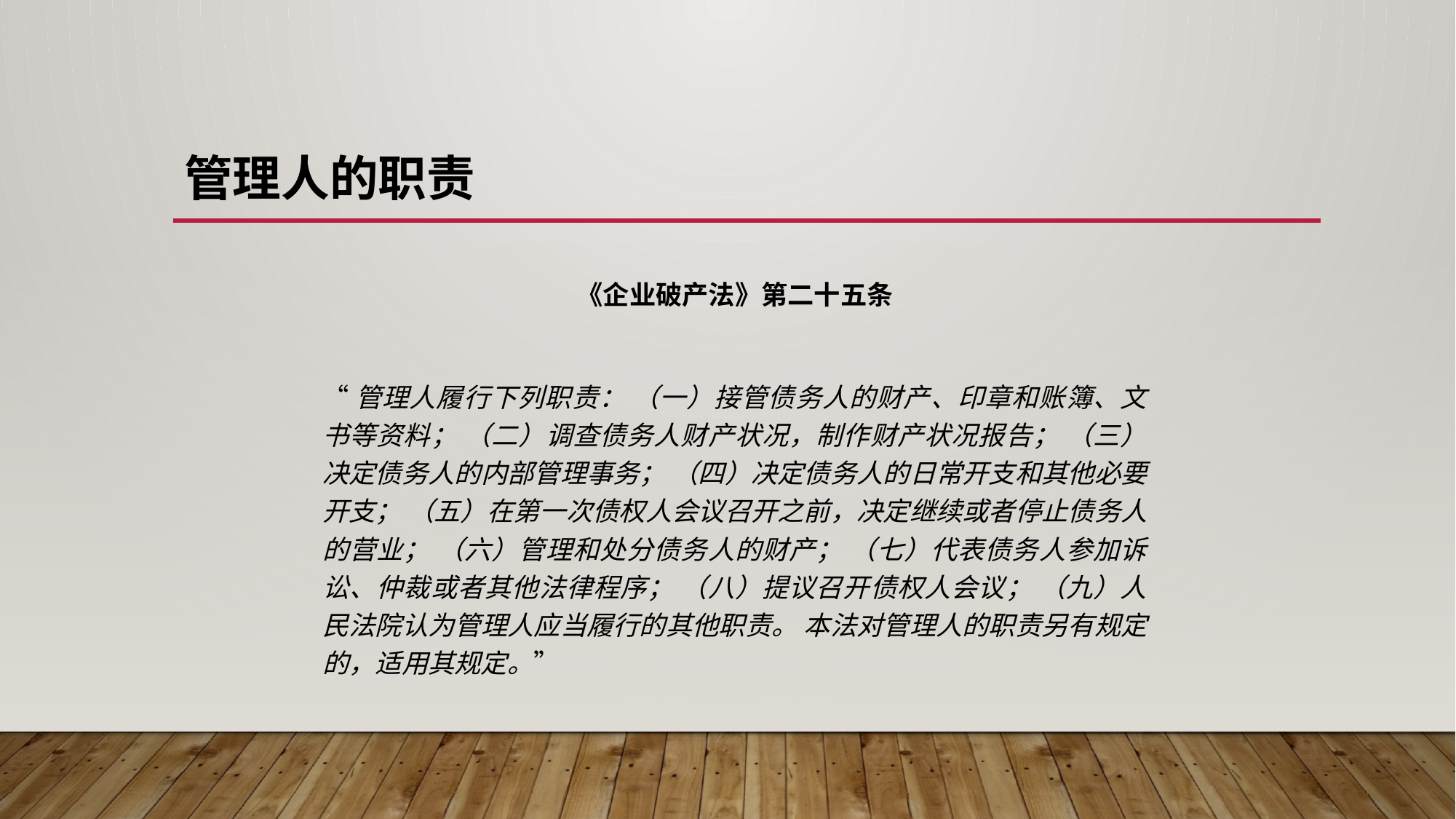

# 管理人的职责

《企业破产法》第二十五条

“管理人履行下列职责： （一）接管债务人的财产、印章和账簿、文书等资料； （二）调查债务人财产状况，制作财产状况报告； （三）决定债务人的内部管理事务； （四）决定债务人的日常开支和其他必要开支； （五）在第一次债权人会议召开之前，决定继续或者停止债务人的营业； （六）管理和处分债务人的财产； （七）代表债务人参加诉讼、仲裁或者其他法律程序； （八）提议召开债权人会议； （九）人民法院认为管理人应当履行的其他职责。 本法对管理人的职责另有规定的，适用其规定。”